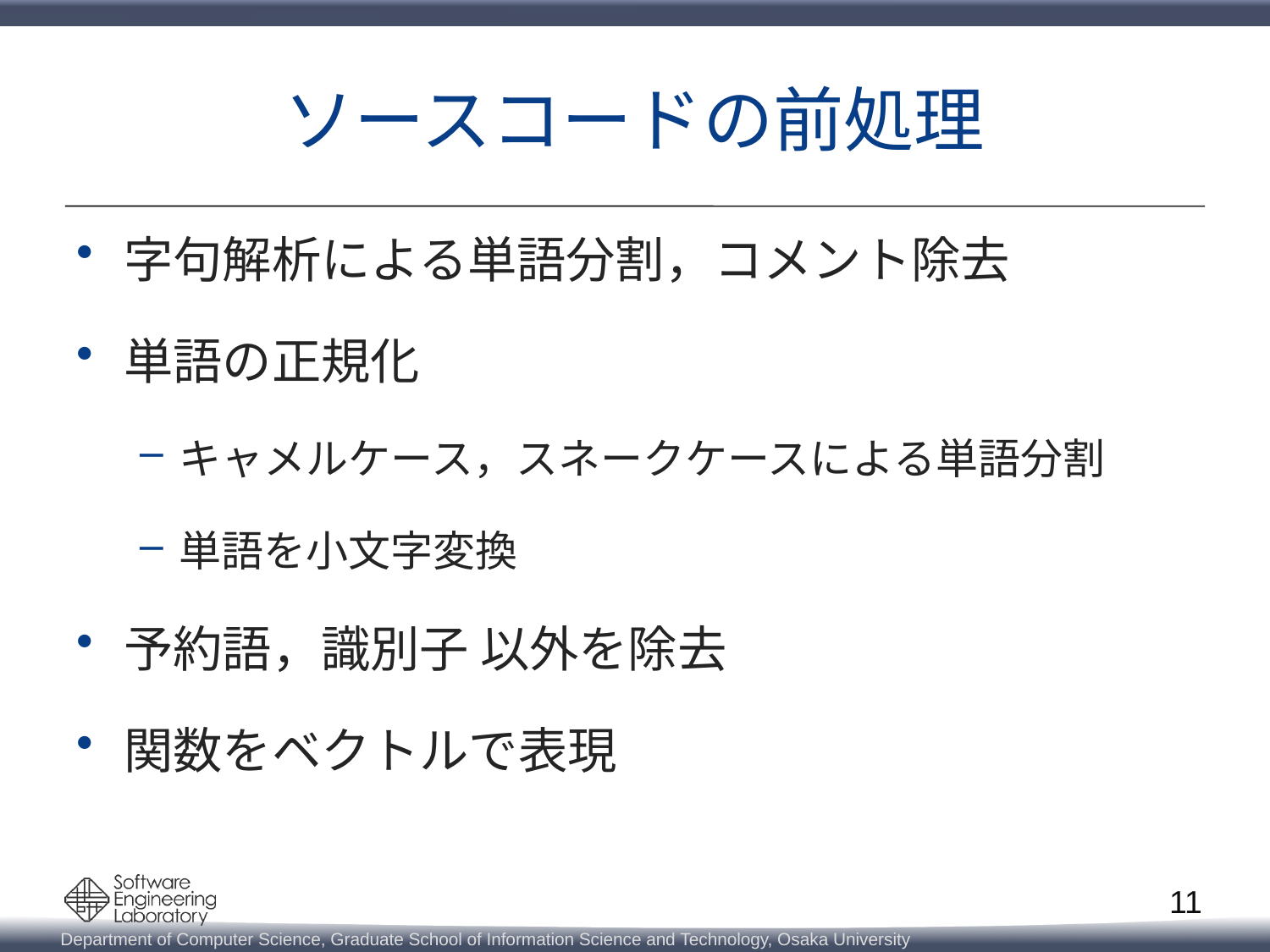

# ソースコードの前処理
字句解析による単語分割，コメント除去
単語の正規化
キャメルケース，スネークケースによる単語分割
単語を小文字変換
予約語，識別子 以外を除去
関数をベクトルで表現

11